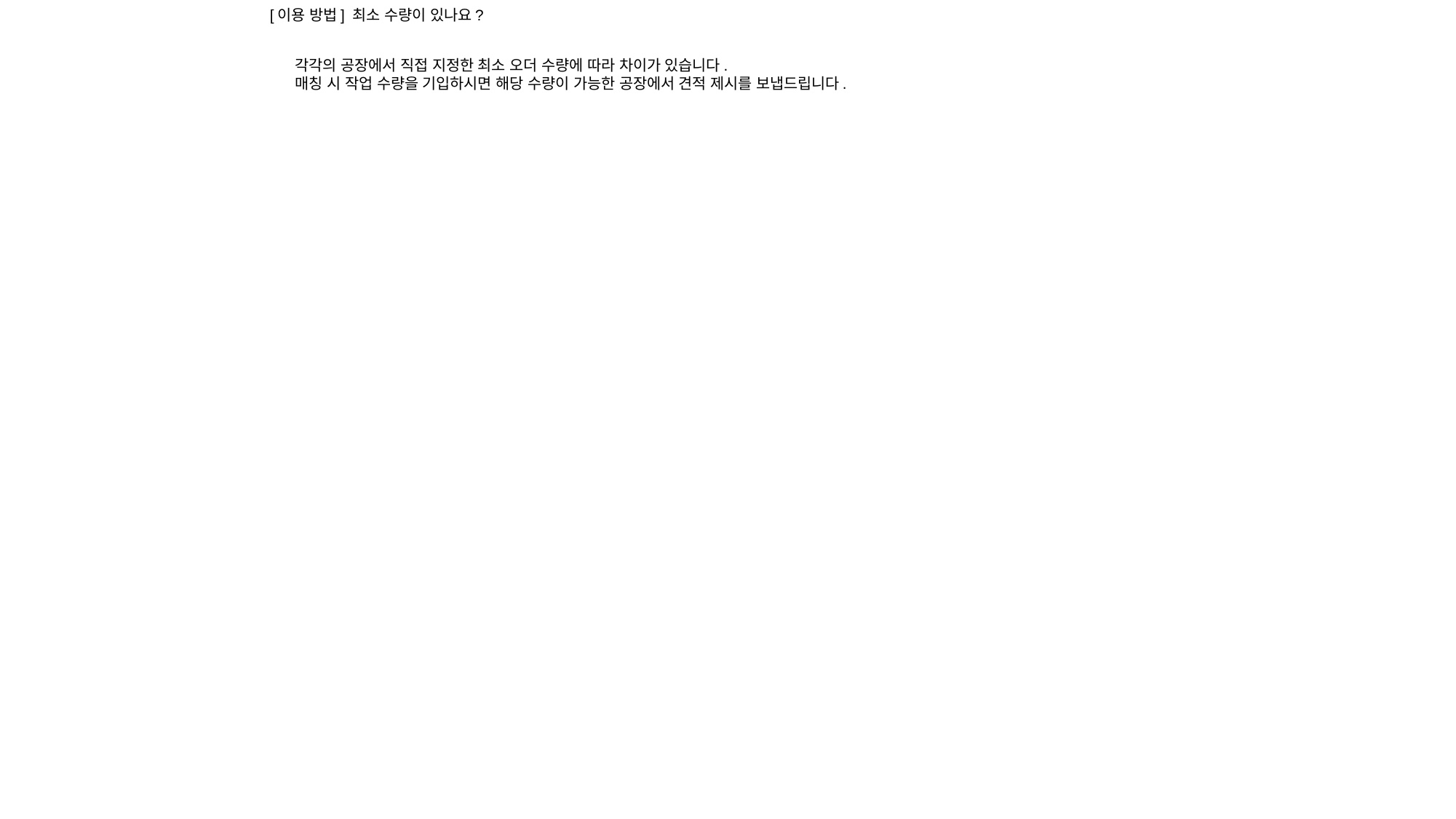

[이용 방법] 최소 수량이 있나요?
각각의 공장에서 직접 지정한 최소 오더 수량에 따라 차이가 있습니다.
매칭 시 작업 수량을 기입하시면 해당 수량이 가능한 공장에서 견적 제시를 보냅드립니다.